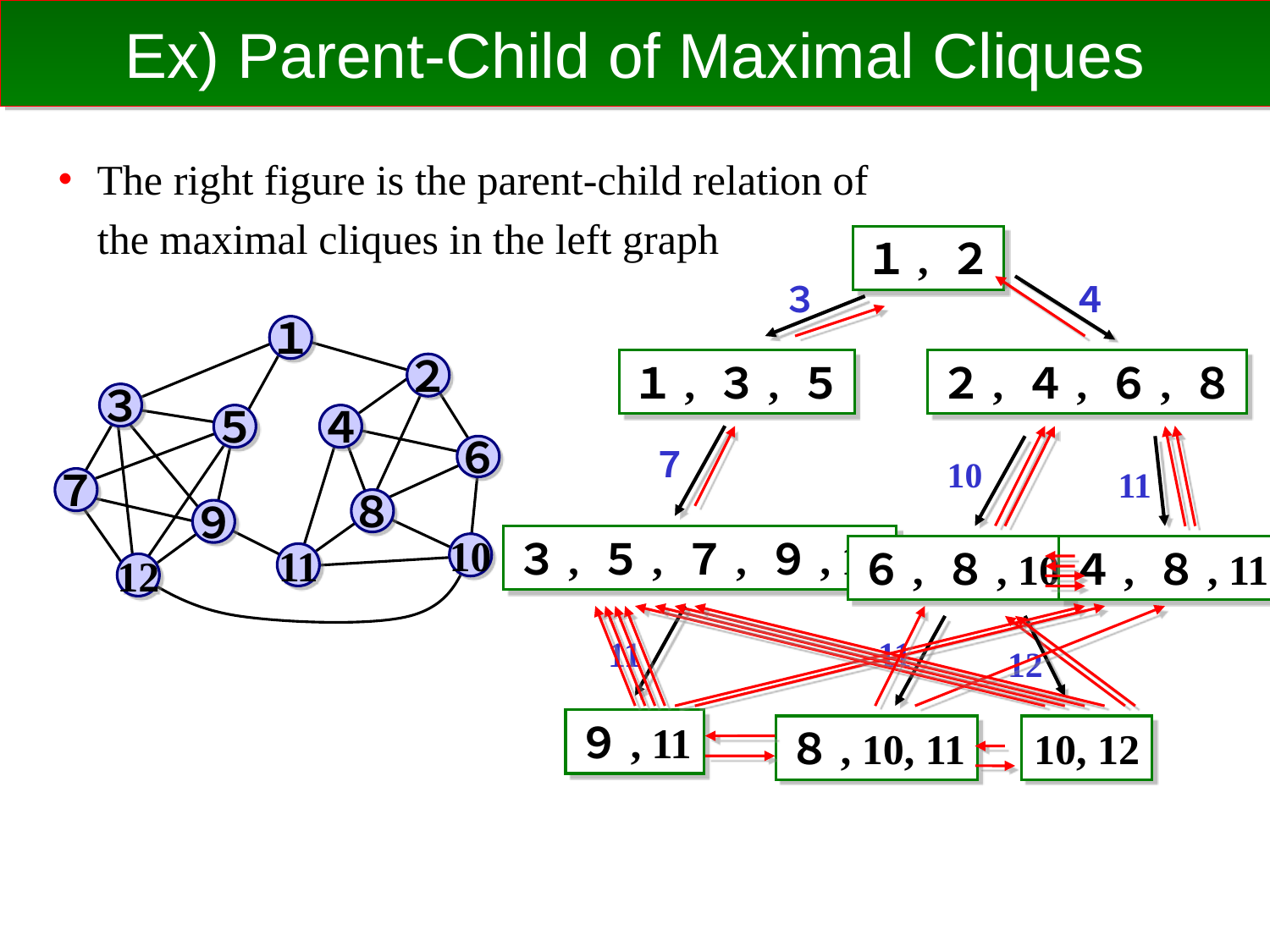

# Ex) Parent-Child of Maximal Cliques
・The right figure is the parent-child relation of
     the maximal cliques in the left graph
１, ２
３
４

１

１, ３, ５
２, ４, ６, ８
２

３

５
４

６
７

10
11

７
８

９

３, ５, ７, ９, 12
10
６, ８, 10
４, ８, 11
11
12

11
11
12
９, 11
８, 10, 11
10, 12